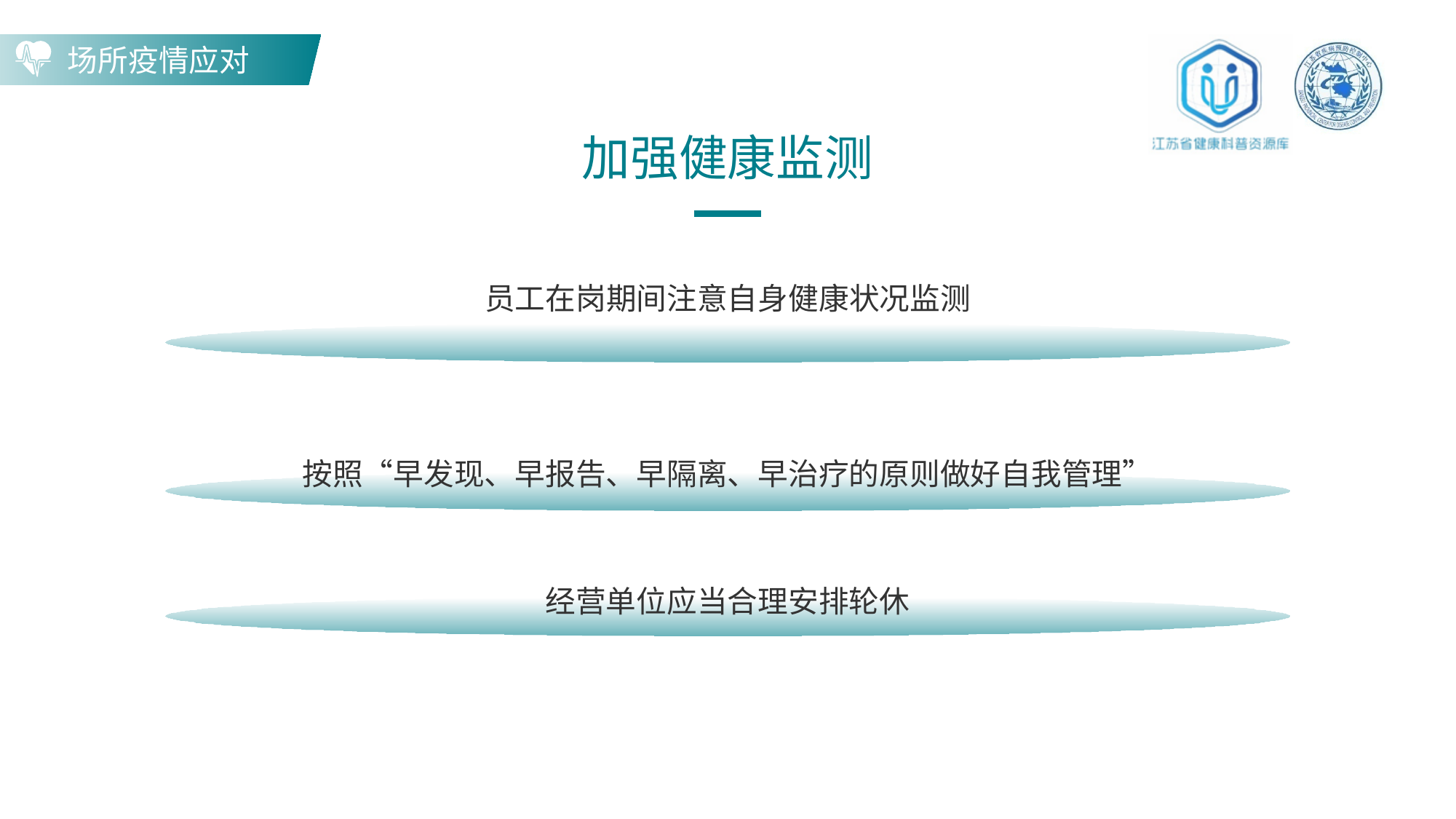

场所疫情应对

加强健康监测
员工在岗期间注意自身健康状况监测

按照“早发现、早报告、早隔离、早治疗的原则做好自我管理”

经营单位应当合理安排轮休